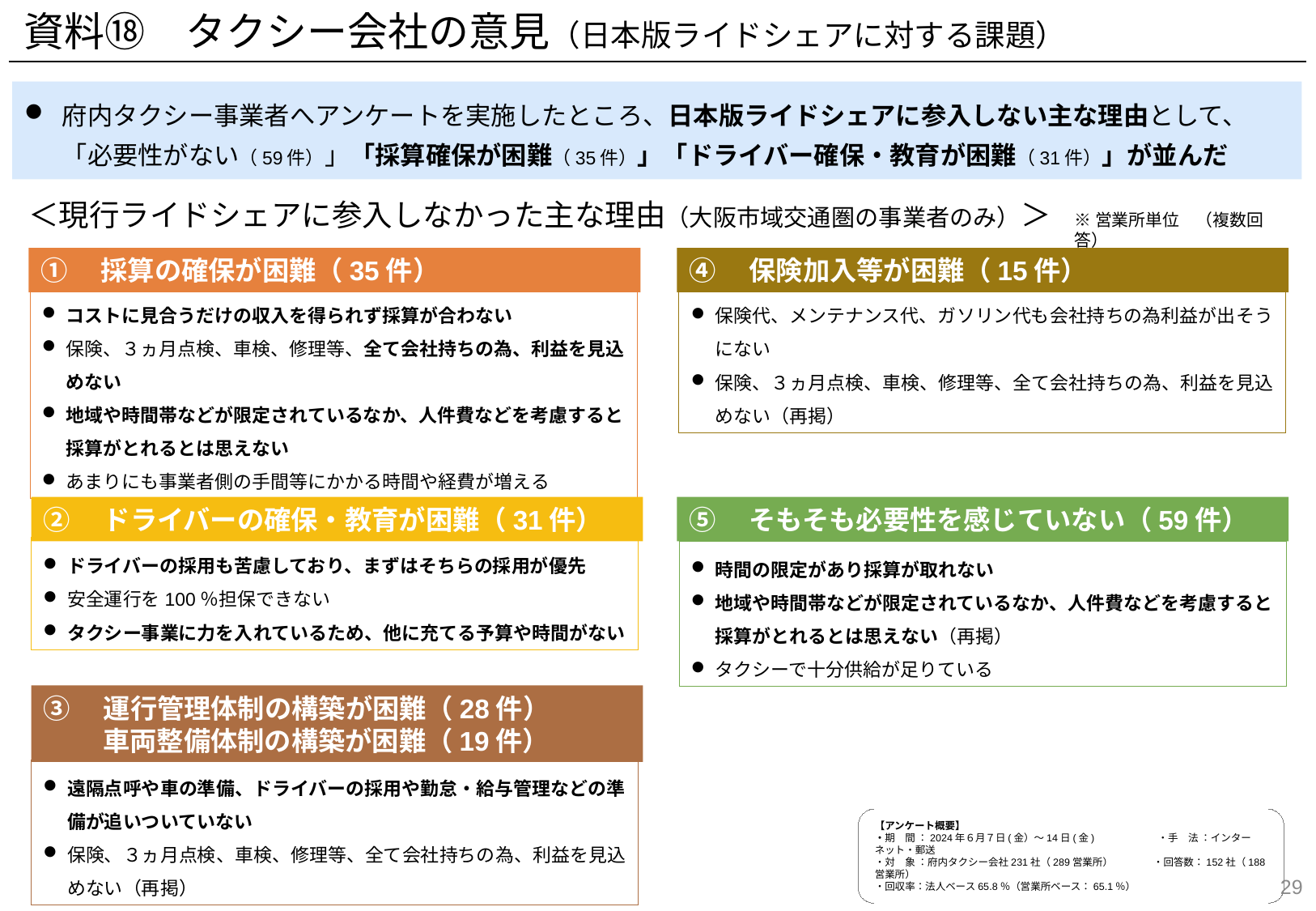

資料⑱　タクシー会社の意見（日本版ライドシェアに対する課題）
府内タクシー事業者へアンケートを実施したところ、日本版ライドシェアに参入しない主な理由として、「必要性がない（59件）」「採算確保が困難（35件）」「ドライバー確保・教育が困難（31件）」が並んだ
＜現行ライドシェアに参入しなかった主な理由（大阪市域交通圏の事業者のみ）＞
※営業所単位　（複数回答）
①　採算の確保が困難（35件）
④　保険加入等が困難（15件）
コストに見合うだけの収入を得られず採算が合わない
保険、３ヵ月点検、車検、修理等、全て会社持ちの為、利益を見込めない
地域や時間帯などが限定されているなか、人件費などを考慮すると採算がとれるとは思えない
あまりにも事業者側の手間等にかかる時間や経費が増える
保険代、メンテナンス代、ガソリン代も会社持ちの為利益が出そうにない
保険、３ヵ月点検、車検、修理等、全て会社持ちの為、利益を見込めない（再掲）
②　ドライバーの確保・教育が困難（31件）
⑤　そもそも必要性を感じていない（59件）
ドライバーの採用も苦慮しており、まずはそちらの採用が優先
安全運行を100％担保できない
タクシー事業に力を入れているため、他に充てる予算や時間がない
時間の限定があり採算が取れない
地域や時間帯などが限定されているなか、人件費などを考慮すると採算がとれるとは思えない（再掲）
タクシーで十分供給が足りている
③　運行管理体制の構築が困難（28件）
　　 車両整備体制の構築が困難（19件）
遠隔点呼や車の準備、ドライバーの採用や勤怠・給与管理などの準備が追いついていない
保険、３ヵ月点検、車検、修理等、全て会社持ちの為、利益を見込めない（再掲）
【アンケート概要】
・期　間 ：2024年６月７日(金）～14日(金)　　　　　　・手　法 ：インターネット・郵送
・対　象 ：府内タクシー会社231社（289営業所）　　　　・回答数：152社（188営業所）
・回収率：法人ベース65.8％（営業所ベース：65.1％）
29